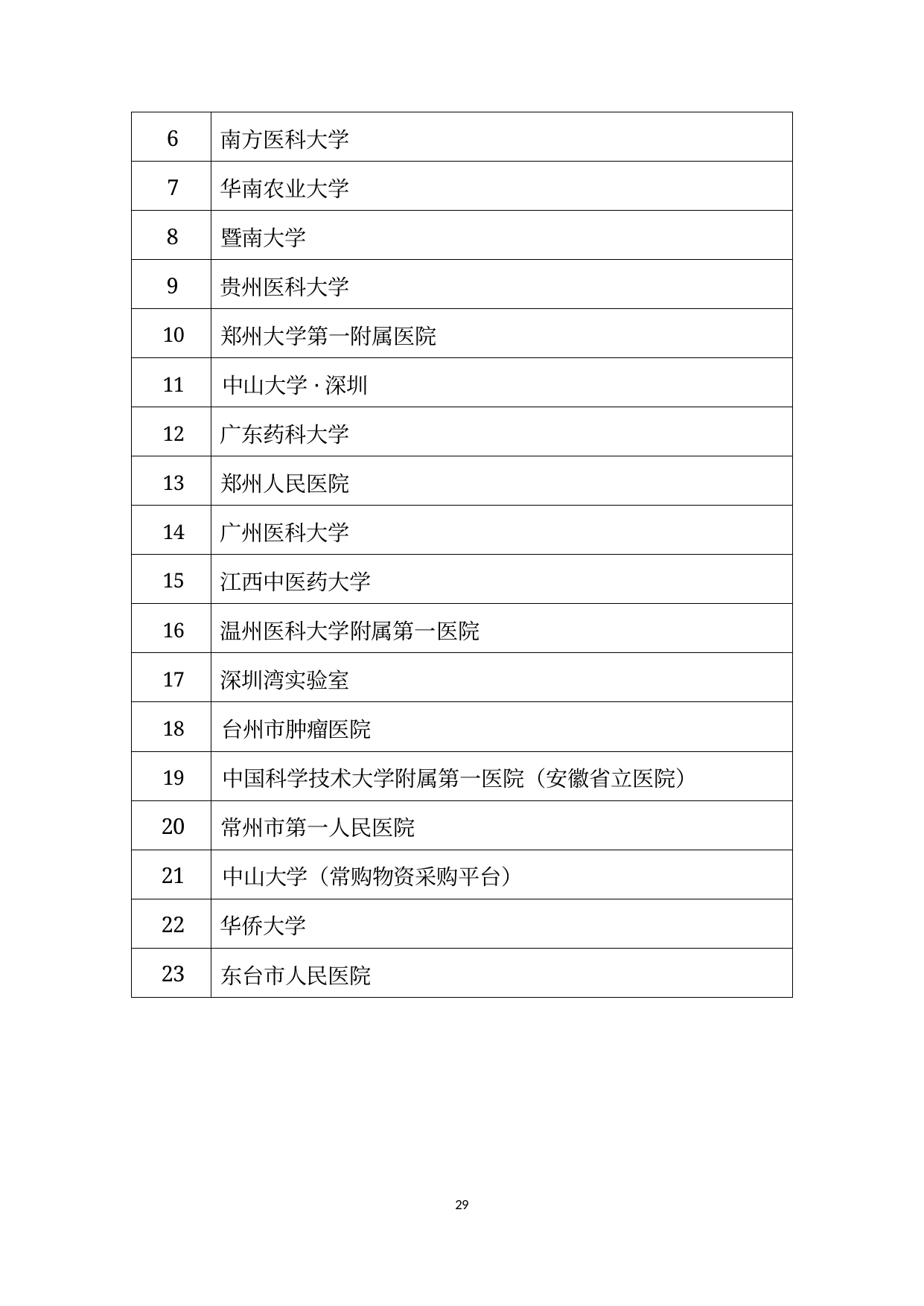

| 6 | 南方医科大学 |
| --- | --- |
| 7 | 华南农业大学 |
| 8 | 暨南大学 |
| 9 | 贵州医科大学 |
| 10 | 郑州大学第一附属医院 |
| 11 | 中山大学·深圳 |
| 12 | 广东药科大学 |
| 13 | 郑州人民医院 |
| 14 | 广州医科大学 |
| 15 | 江西中医药大学 |
| 16 | 温州医科大学附属第一医院 |
| 17 | 深圳湾实验室 |
| 18 | 台州市肿瘤医院 |
| 19 | 中国科学技术大学附属第一医院（安徽省立医院） |
| 20 | 常州市第一人民医院 |
| 21 | 中山大学（常购物资采购平台） |
| 22 | 华侨大学 |
| 23 | 东台市人民医院 |

29